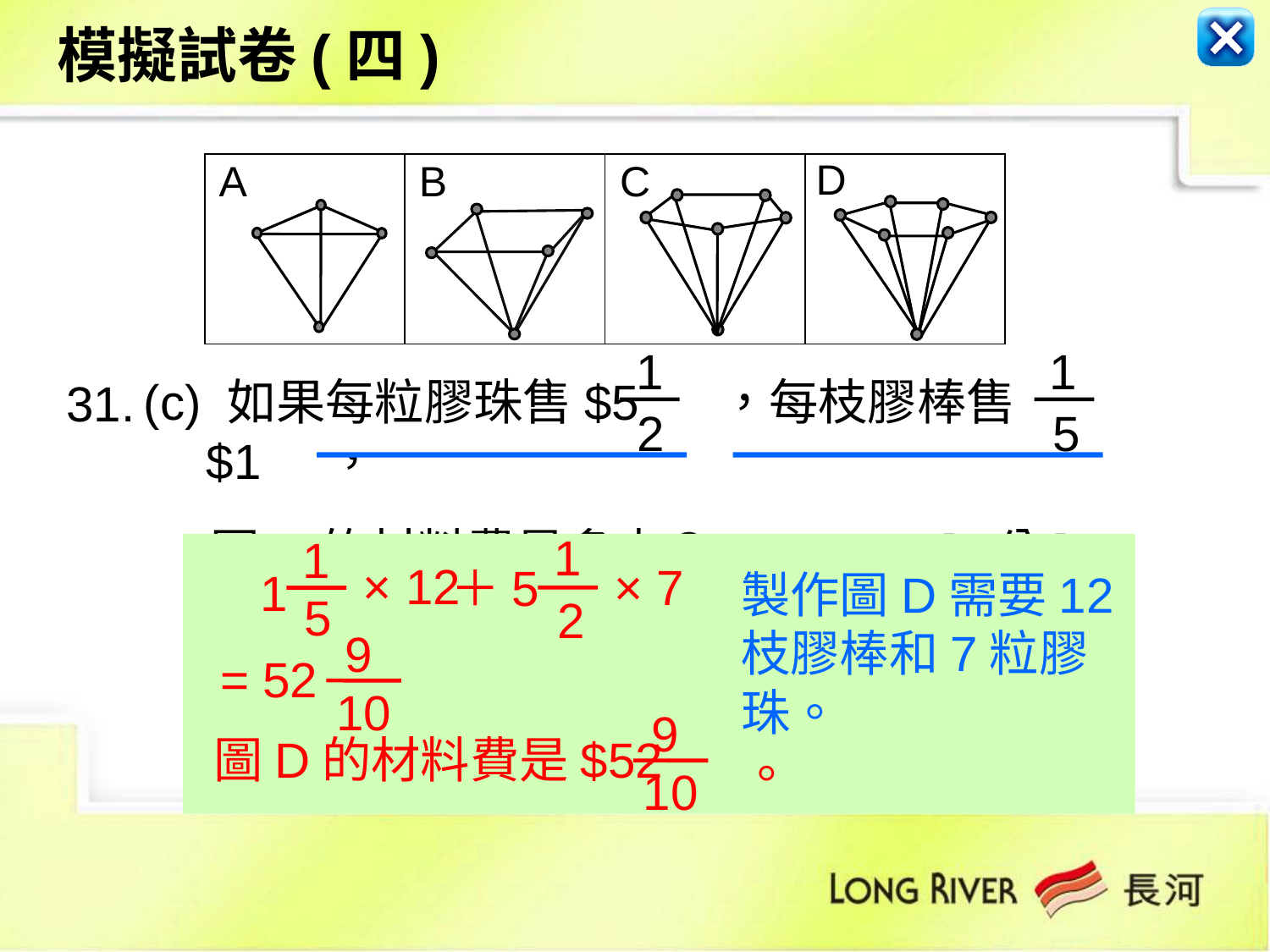

模擬試卷(四)
D
A
B
C
|  |  |  |  |
| --- | --- | --- | --- |

1
2

1
5

(c) 如果每粒膠珠售$5     ，每枝膠棒售$1    ，
     圖D的材料費是多少？		        [4分]
31.

1
2

× 7
＋5
1
5

1
× 12

圖D的材料費是$52      。
製作圖D需要12枝膠棒和7粒膠珠。
9
10

= 52
9
10